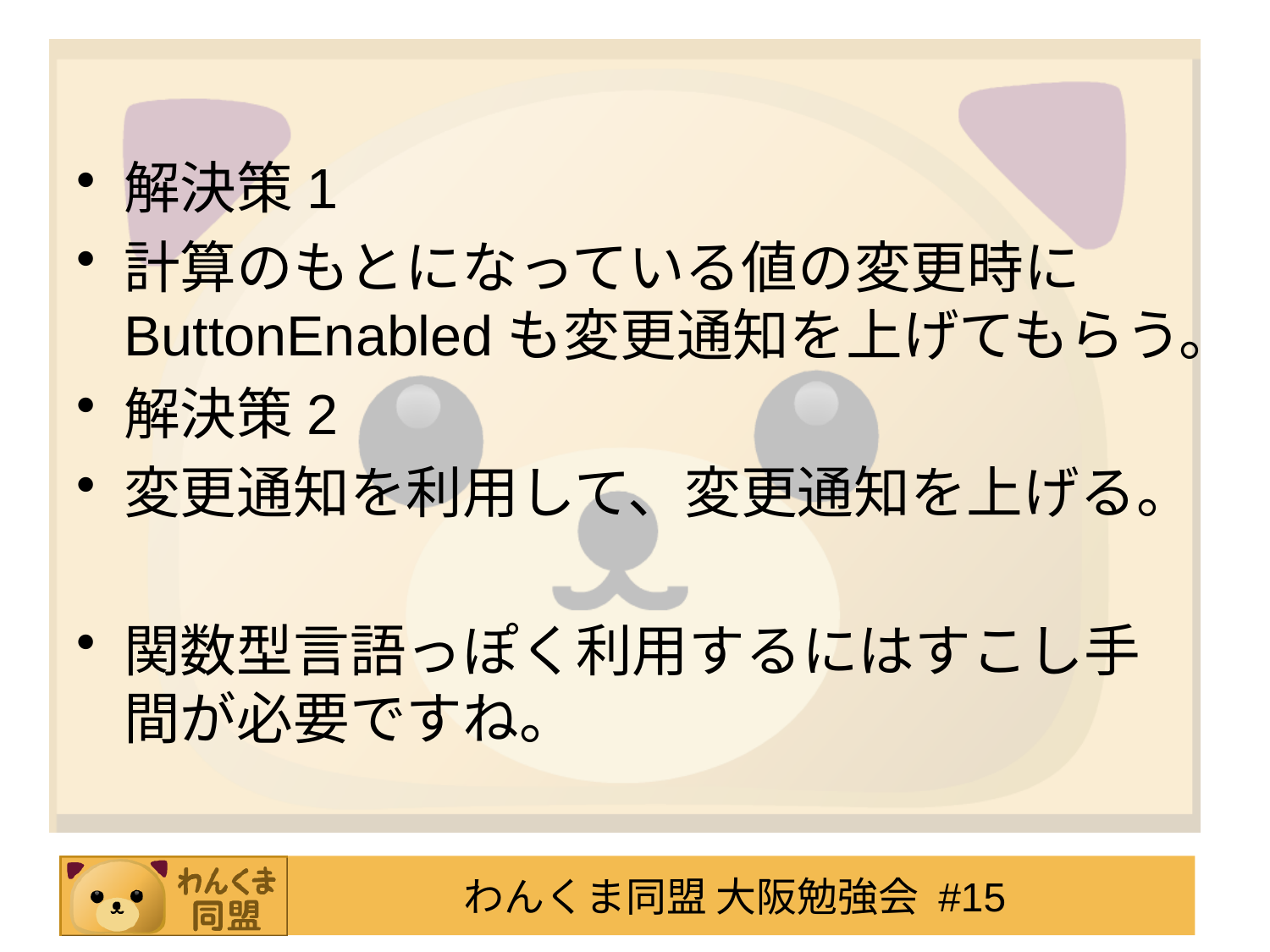

#
解決策1
計算のもとになっている値の変更時にButtonEnabledも変更通知を上げてもらう。
解決策2
変更通知を利用して、変更通知を上げる。

関数型言語っぽく利用するにはすこし手間が必要ですね。